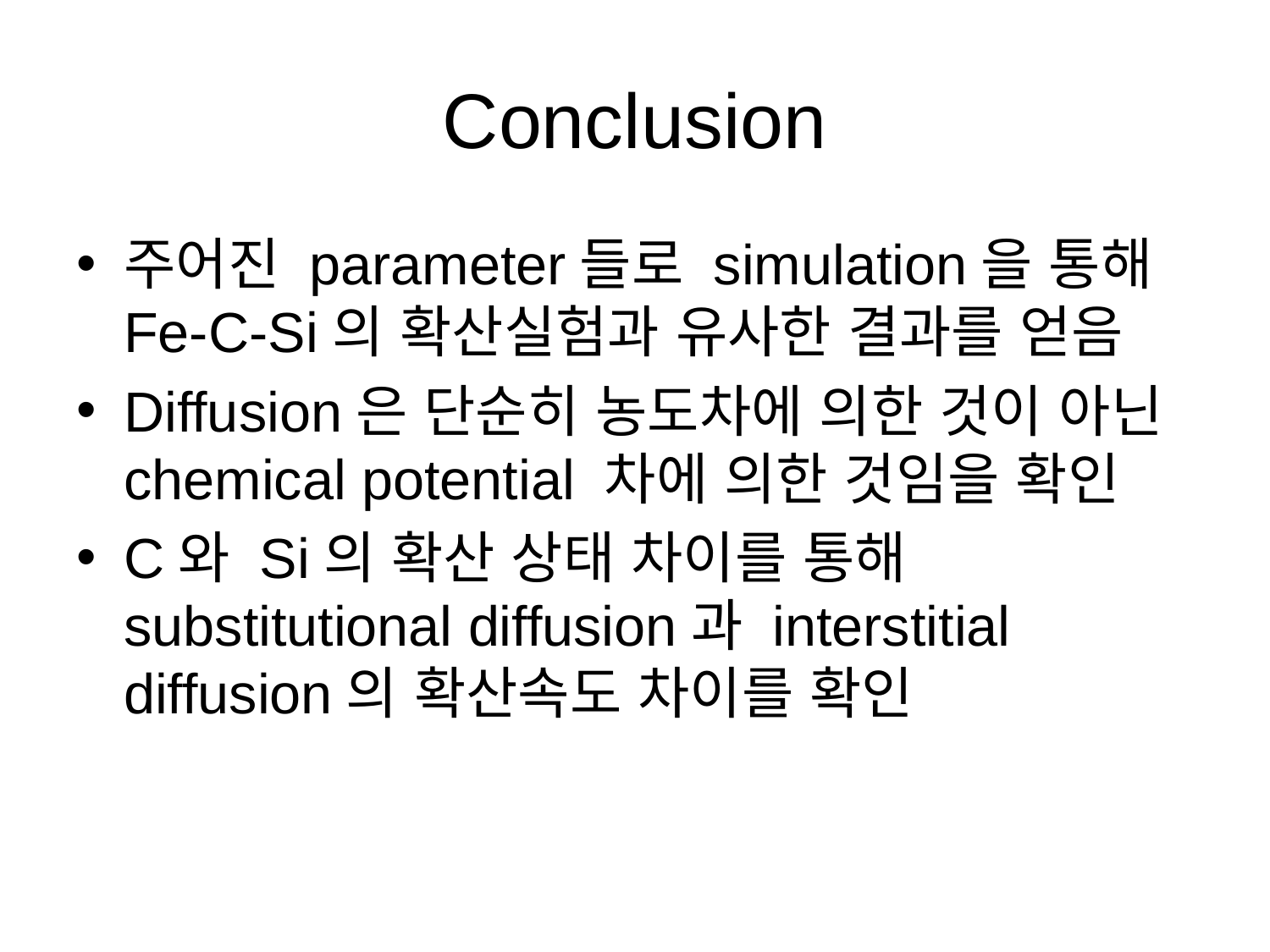

# Conclusion
주어진 parameter들로 simulation을 통해  Fe-C-Si의 확산실험과 유사한 결과를 얻음
Diffusion은 단순히 농도차에 의한 것이 아닌 chemical potential 차에 의한 것임을 확인
C와 Si의 확산 상태 차이를 통해substitutional diffusion과 interstitial diffusion의 확산속도 차이를 확인